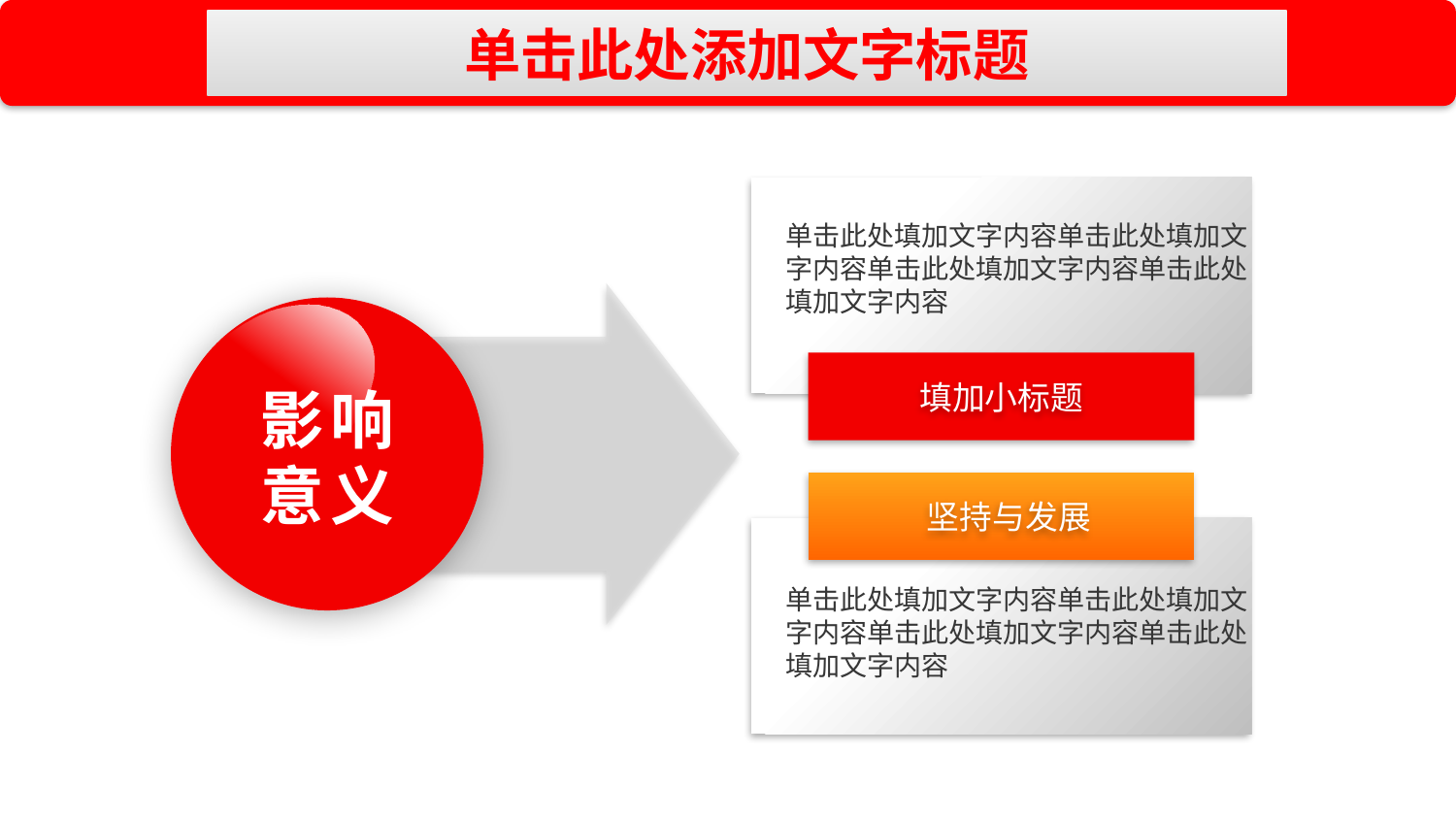

单击此处填加文字内容单击此处填加文字内容单击此处填加文字内容单击此处填加文字内容

填加小标题
影响
意义

 坚持与发展

单击此处填加文字内容单击此处填加文字内容单击此处填加文字内容单击此处填加文字内容